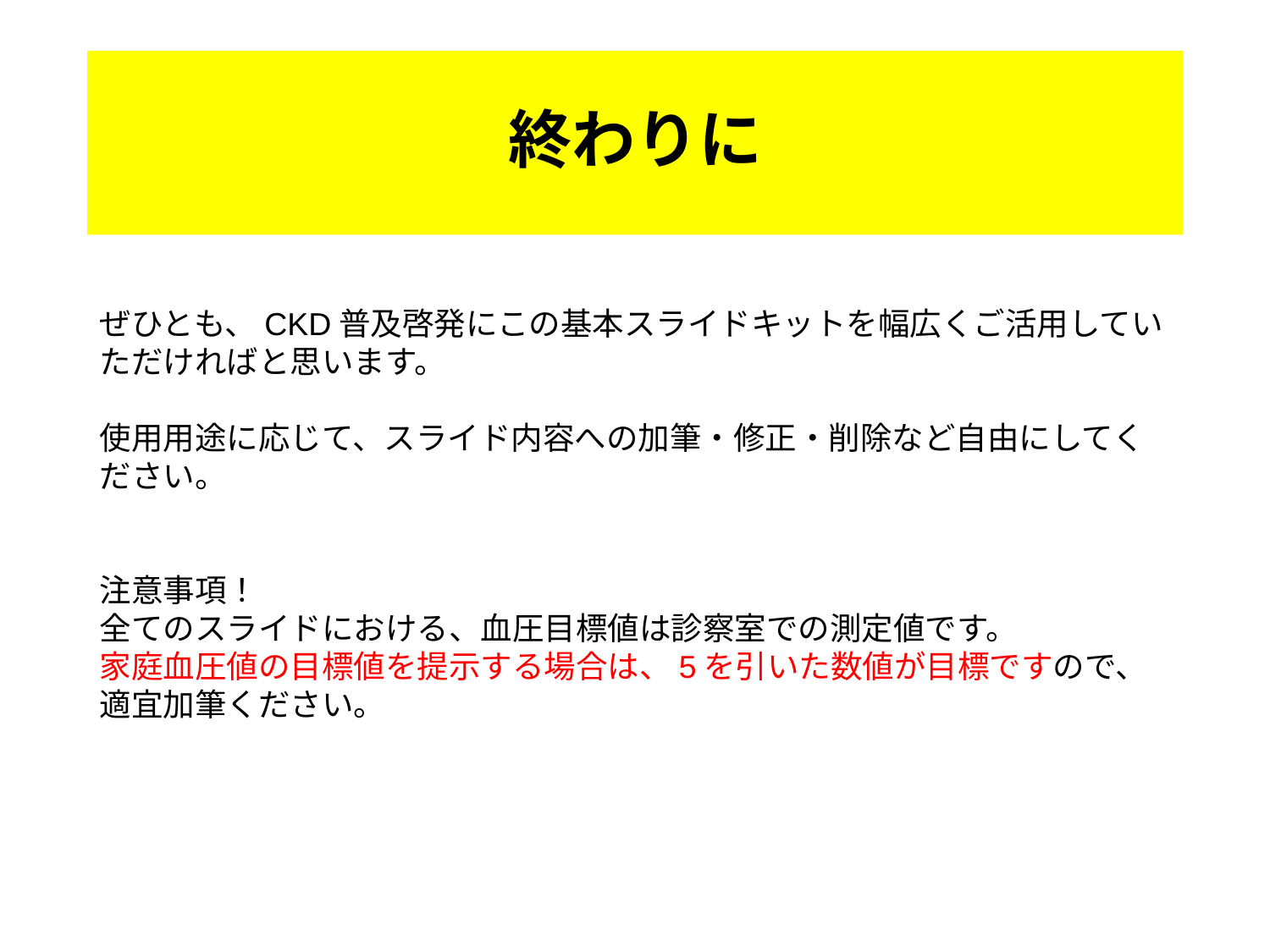

# 終わりに
ぜひとも、CKD普及啓発にこの基本スライドキットを幅広くご活用していただければと思います。

使用用途に応じて、スライド内容への加筆・修正・削除など自由にしてください。

注意事項！
全てのスライドにおける、血圧目標値は診察室での測定値です。
家庭血圧値の目標値を提示する場合は、5を引いた数値が目標ですので、
適宜加筆ください。